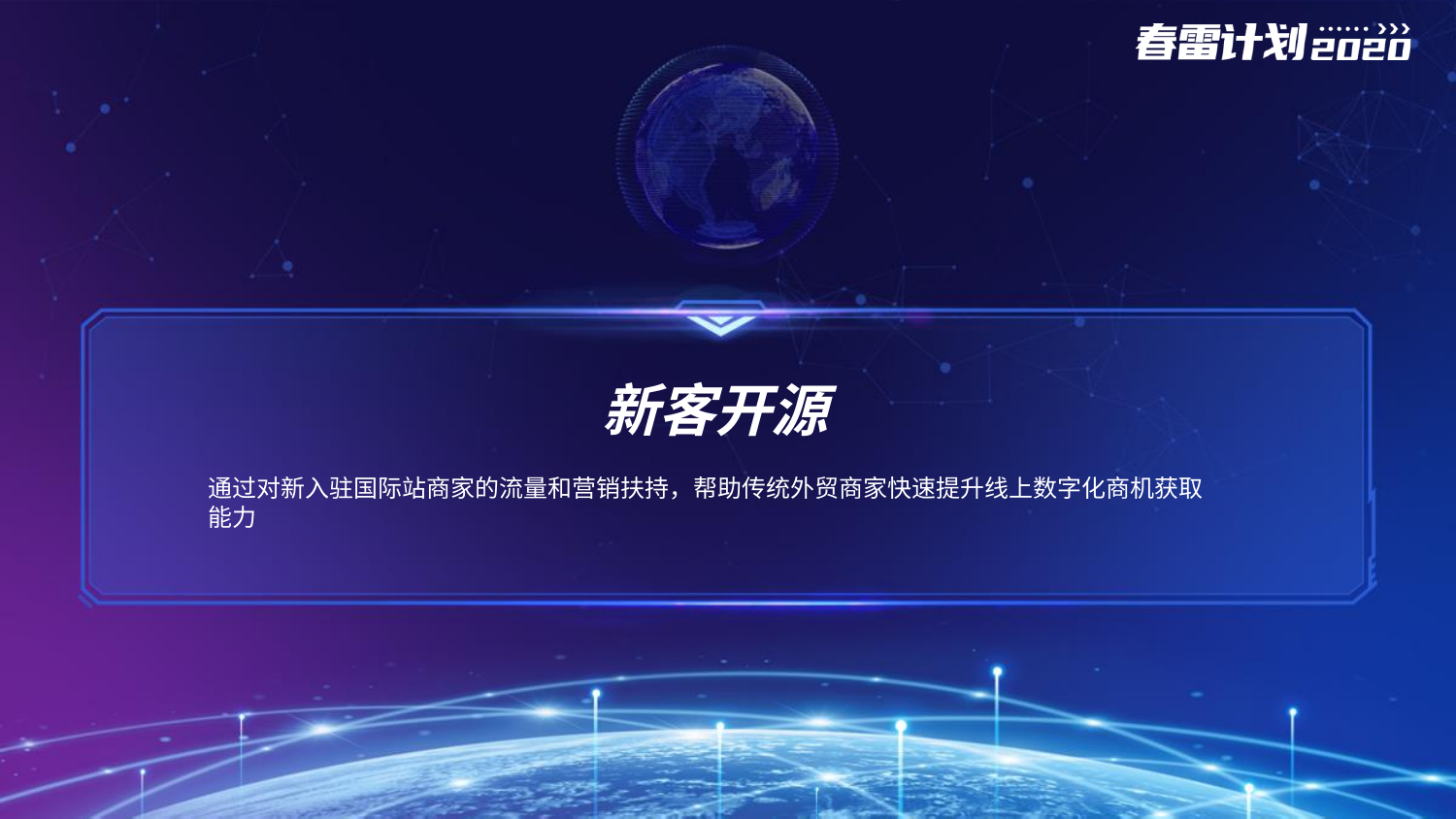

新客开源
通过对新入驻国际站商家的流量和营销扶持，帮助传统外贸商家快速提升线上数字化商机获取能力